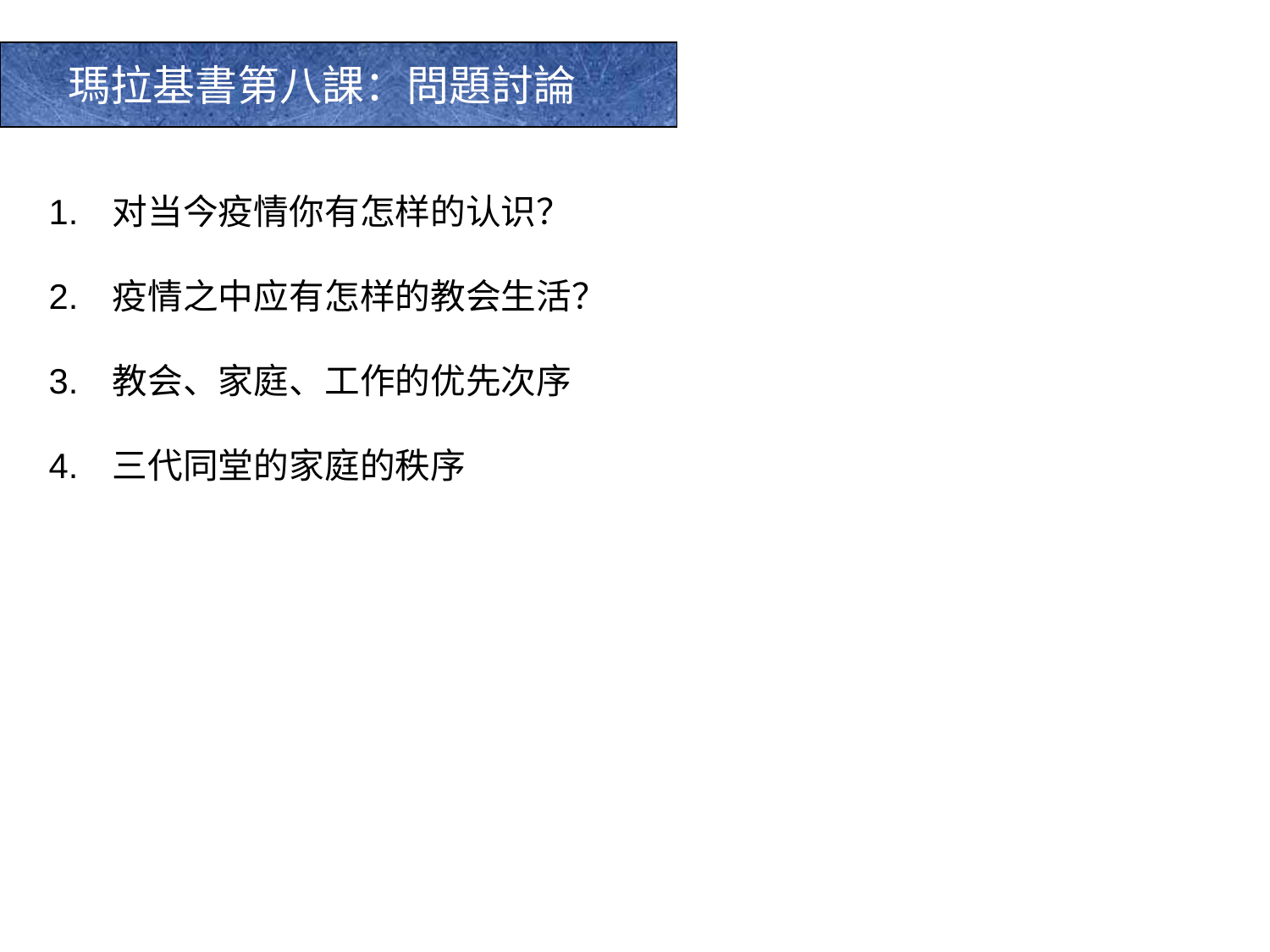

瑪拉基書第八課：問題討論

对当今疫情你有怎样的认识？

疫情之中应有怎样的教会生活？

教会、家庭、工作的优先次序

三代同堂的家庭的秩序